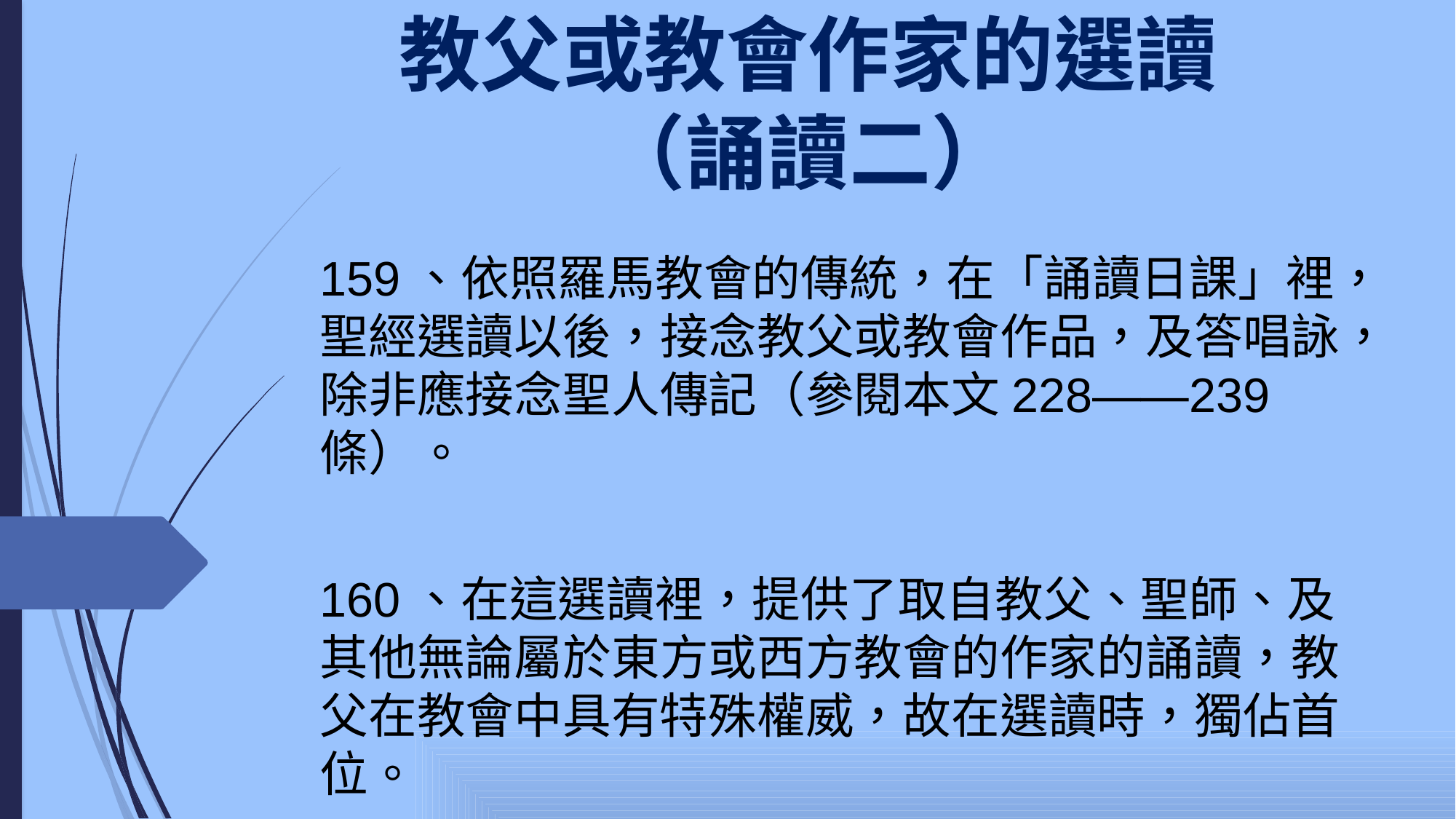

# 教父或教會作家的選讀 （誦讀二）
159、依照羅馬教會的傳統，在「誦讀日課」裡，聖經選讀以後，接念教父或教會作品，及答唱詠，除非應接念聖人傳記（參閱本文228——239條）。

160、在這選讀裡，提供了取自教父、聖師、及其他無論屬於東方或西方教會的作家的誦讀，教父在教會中具有特殊權威，故在選讀時，獨佔首位。